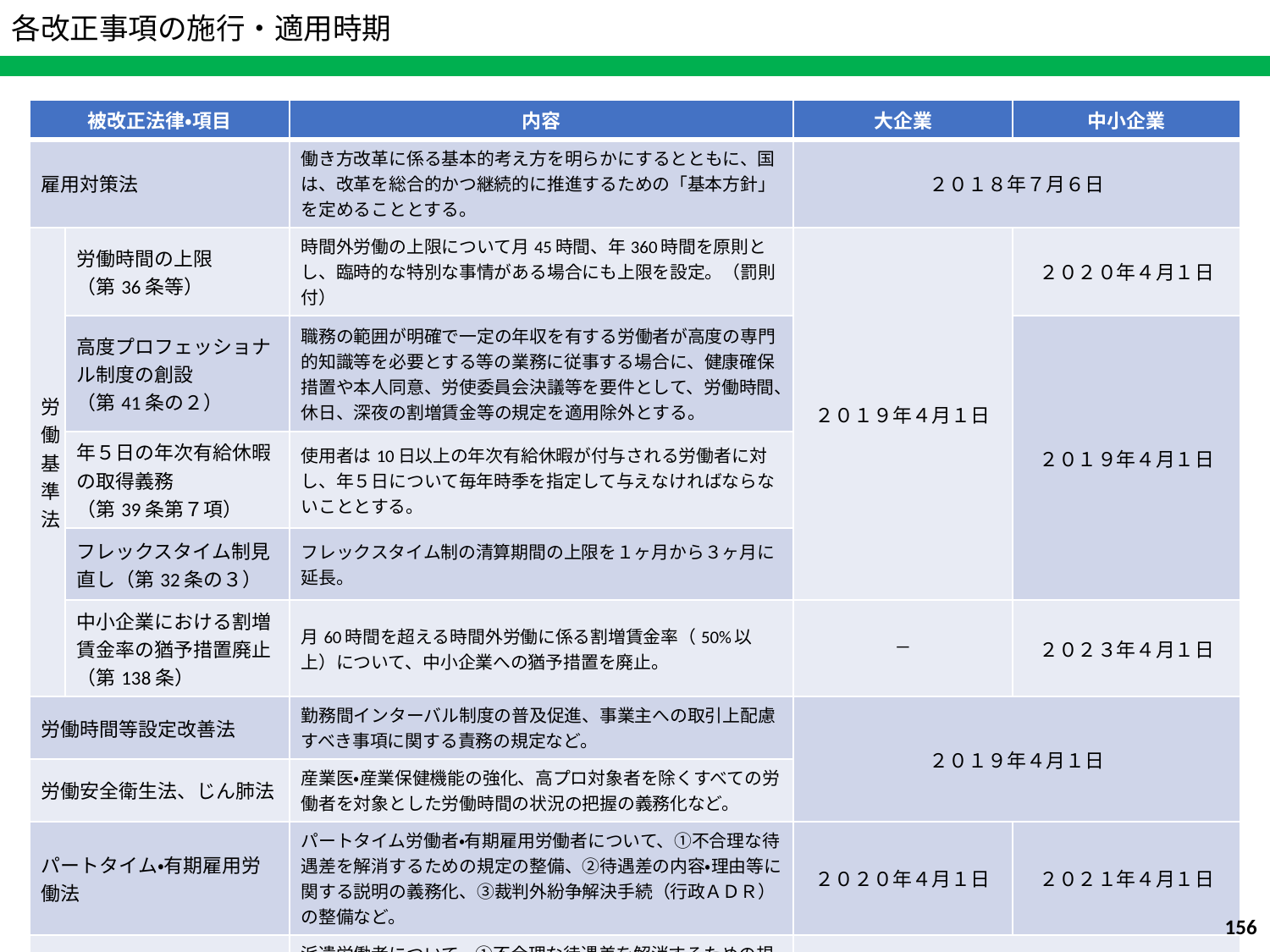

各改正事項の施行・適用時期

| 被改正法律・項目 |  | 内容 | 大企業 | 中小企業 |
| --- | --- | --- | --- | --- |
| 雇用対策法 |  | 働き方改革に係る基本的考え方を明らかにするとともに、国は、改革を総合的かつ継続的に推進するための「基本方針」を定めることとする。 | ２０１８年７月６日 |  |
| 労働基準法 | 労働時間の上限 （第36条等） | 時間外労働の上限について月45時間、年360時間を原則とし、臨時的な特別な事情がある場合にも上限を設定。（罰則付） | ２０１９年４月１日 | ２０２０年４月１日 |
|  | 高度プロフェッショナル制度の創設 （第41条の２） | 職務の範囲が明確で一定の年収を有する労働者が高度の専門的知識等を必要とする等の業務に従事する場合に、健康確保措置や本人同意、労使委員会決議等を要件として、労働時間、休日、深夜の割増賃金等の規定を適用除外とする。 |  | ２０１９年４月１日 |
|  | 年５日の年次有給休暇の取得義務 （第39条第７項） | 使用者は10日以上の年次有給休暇が付与される労働者に対し、年５日について毎年時季を指定して与えなければならないこととする。 |  |  |
|  | フレックスタイム制見直し（第32条の３） | フレックスタイム制の清算期間の上限を１ヶ月から３ヶ月に延長。 |  |  |
|  | 中小企業における割増賃金率の猶予措置廃止 （第138条） | 月60時間を超える時間外労働に係る割増賃金率（50%以上）について、中小企業への猶予措置を廃止。 | ― | ２０２３年４月１日 |
| 労働時間等設定改善法 |  | 勤務間インターバル制度の普及促進、事業主への取引上配慮すべき事項に関する責務の規定など。 | ２０１９年４月１日 |  |
| 労働安全衛生法、じん肺法 |  | 産業医・産業保健機能の強化、高プロ対象者を除くすべての労働者を対象とした労働時間の状況の把握の義務化など。 |  |  |
| パートタイム・有期雇用労働法 |  | パートタイム労働者・有期雇用労働者について、①不合理な待遇差を解消するための規定の整備、②待遇差の内容・理由等に関する説明の義務化、③裁判外紛争解決手続（行政ＡＤＲ）の整備など。 | ２０２０年４月１日 | ２０２１年４月１日 |
| 労働者派遣法 |  | 派遣労働者について、①不合理な待遇差を解消するための規定の整備、②待遇差の内容・理由等に関する説明の義務化、③裁判外紛争解決手続（行政ＡＤＲ）の整備など。 | ２０２０年４月１日 |  |
156